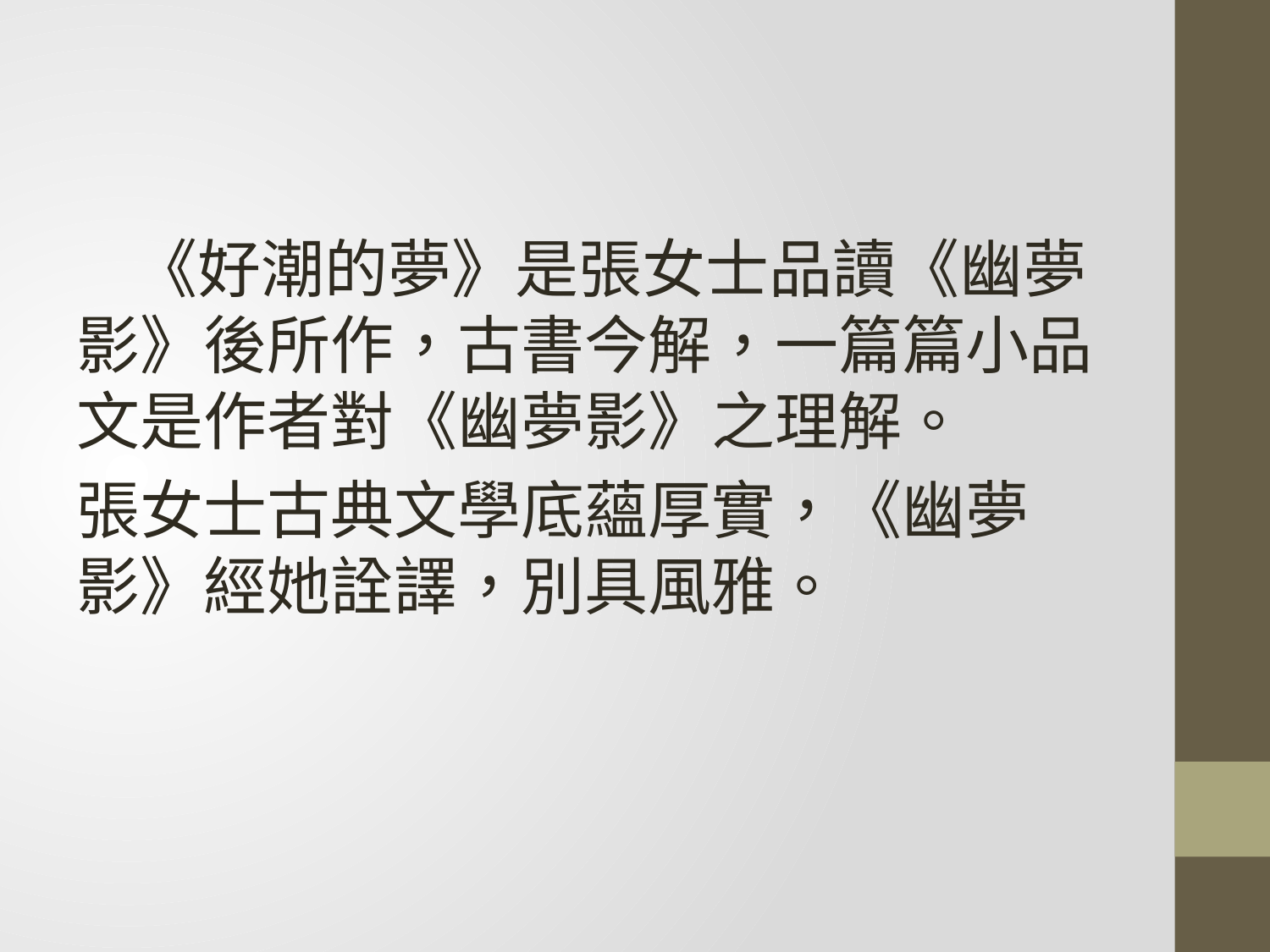

#
   《好潮的夢》是張女士品讀《幽夢影》後所作，古書今解，一篇篇小品文是作者對《幽夢影》之理解。
張女士古典文學底蘊厚實，《幽夢影》經她詮譯，別具風雅。